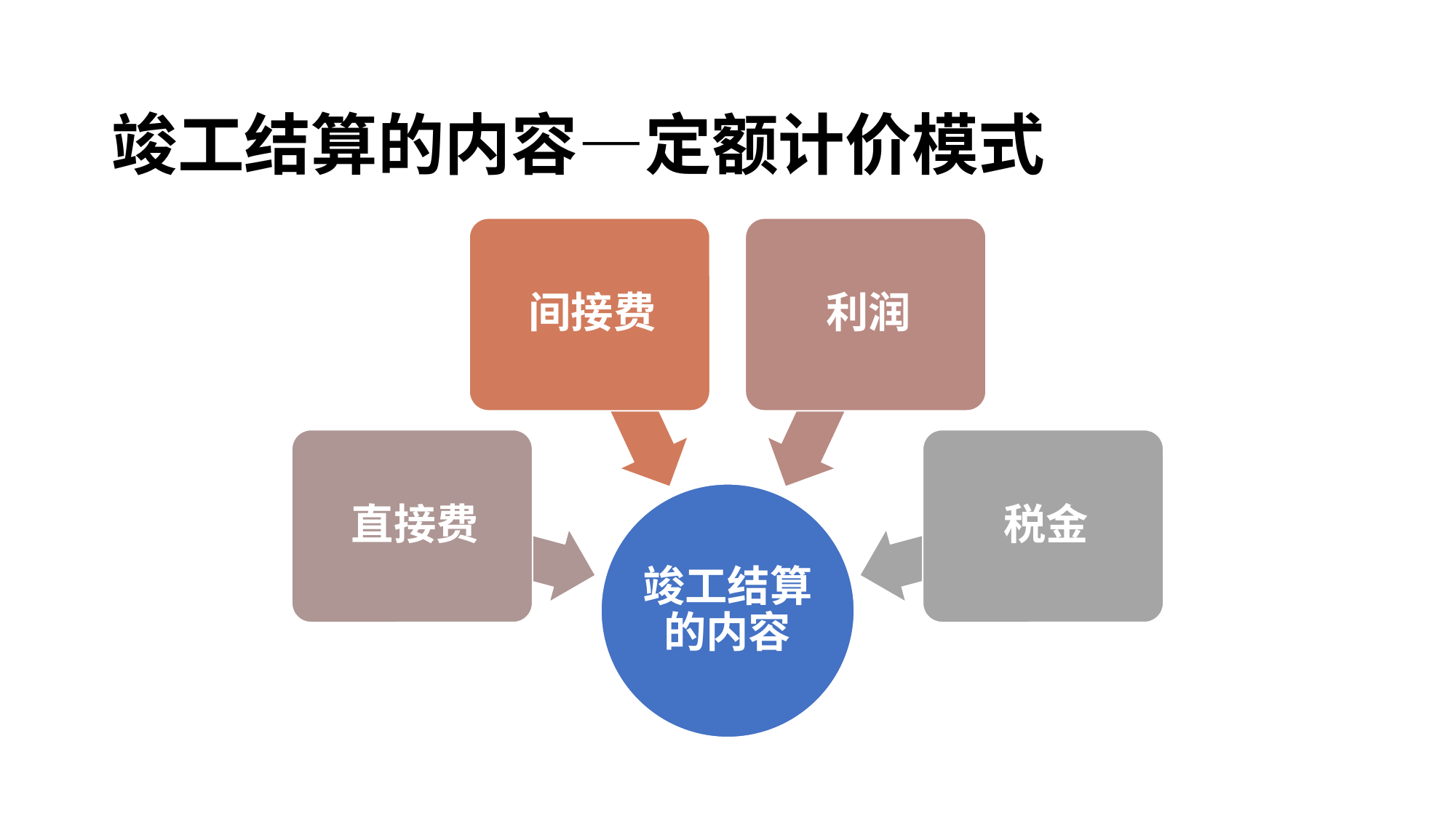

# 竣工结算的内容—定额计价模式
竣工结算的内容
直接费
间接费
利润
税金